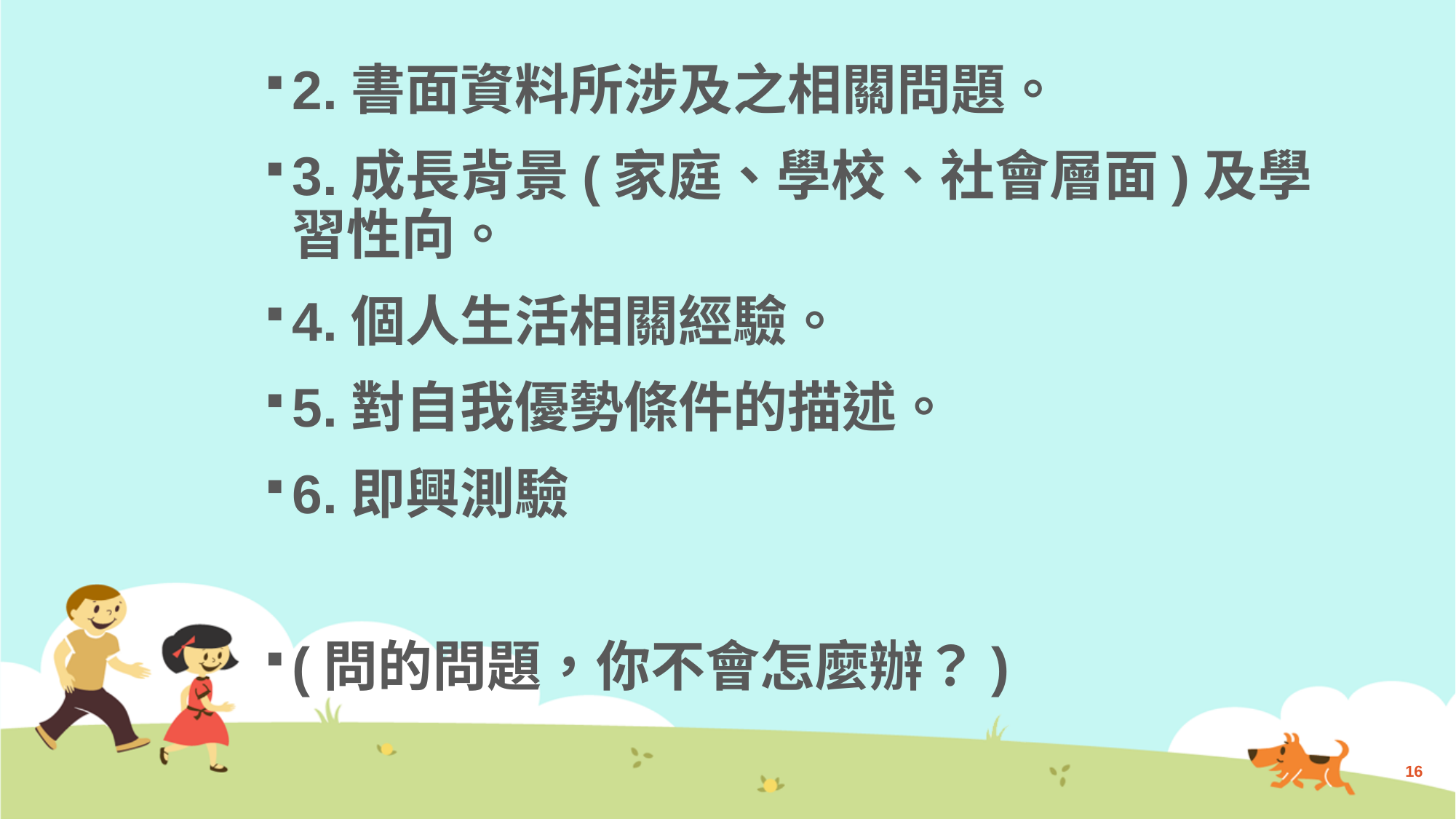

2.書面資料所涉及之相關問題。
3.成長背景(家庭、學校、社會層面)及學習性向。
4.個人生活相關經驗。
5.對自我優勢條件的描述。
6.即興測驗

(問的問題，你不會怎麼辦？)
16